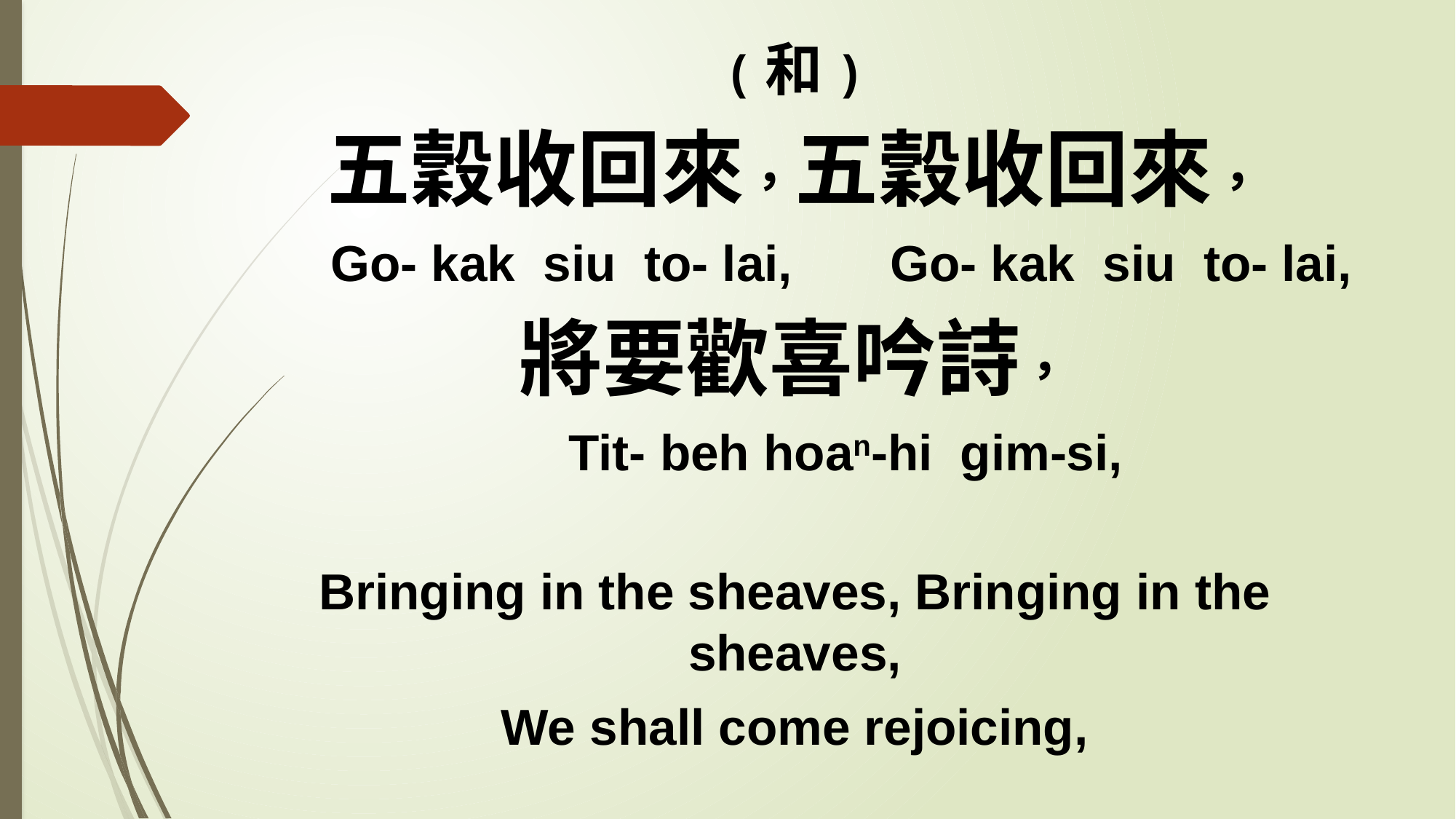

(和)
五穀收回來，五穀收回來，
       Go- kak  siu  to- lai,       Go- kak  siu  to- lai,
將要歡喜吟詩，
                        Tit- beh hoan-hi  gim-si,

Bringing in the sheaves, Bringing in the sheaves,
We shall come rejoicing,